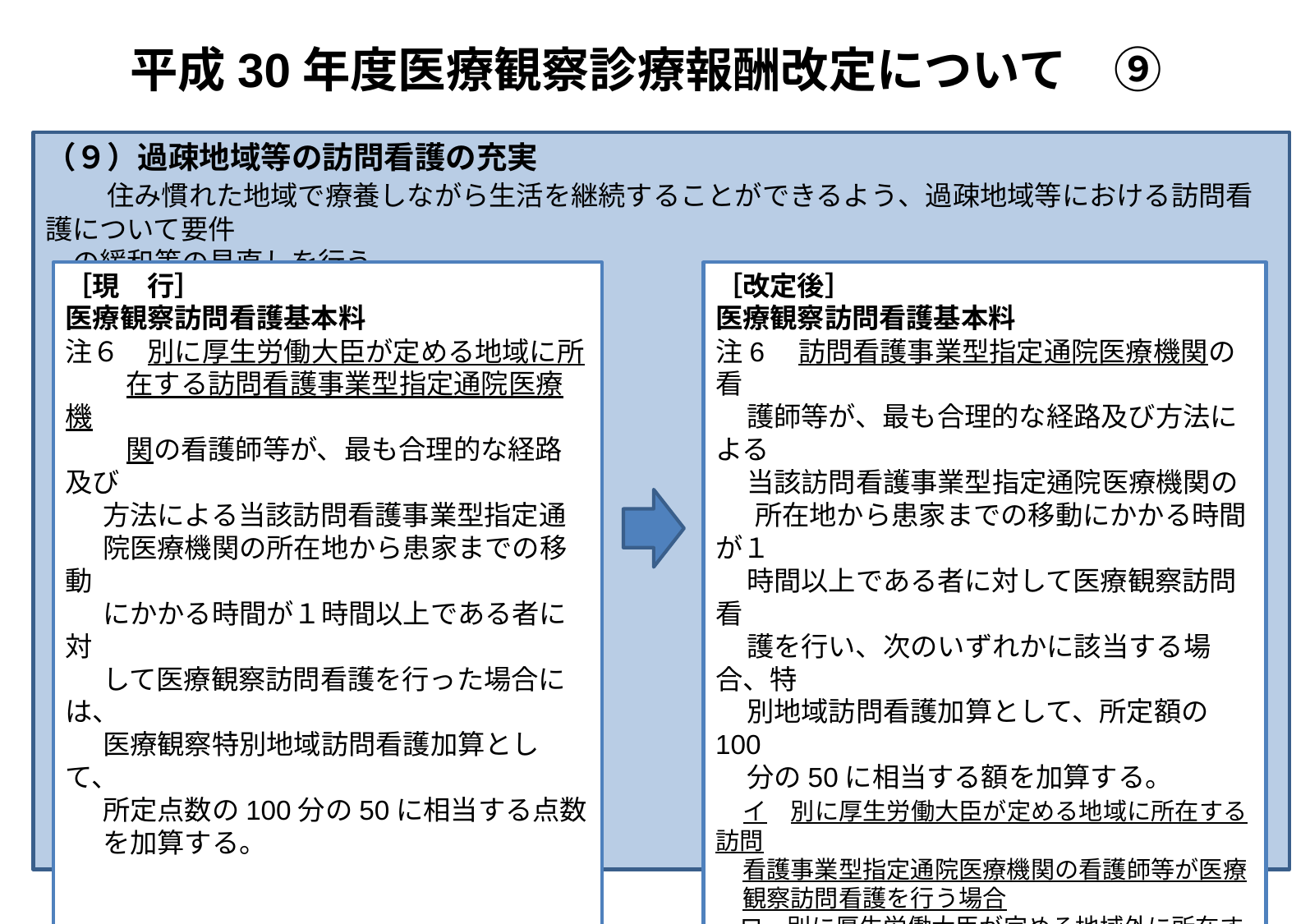

# 平成30年度医療観察診療報酬改定について　⑨
（９）過疎地域等の訪問看護の充実
　　住み慣れた地域で療養しながら生活を継続することができるよう、過疎地域等における訪問看護について要件
　の緩和等の見直しを行う。

［現　行］
医療観察訪問看護基本料
注６　別に厚生労働大臣が定める地域に所
　　 在する訪問看護事業型指定通院医療機
　　 関の看護師等が、最も合理的な経路及び
     方法による当該訪問看護事業型指定通
     院医療機関の所在地から患家までの移動
     にかかる時間が１時間以上である者に対
     して医療観察訪問看護を行った場合には、
     医療観察特別地域訪問看護加算として、
     所定点数の100分の50に相当する点数
     を加算する。

※　医療観察精神科訪問看護・指導料について同様の規定を新設する。
［改定後］
医療観察訪問看護基本料
注6　訪問看護事業型指定通院医療機関の看
    護師等が、最も合理的な経路及び方法による
    当該訪問看護事業型指定通院医療機関の
　  所在地から患家までの移動にかかる時間が１
    時間以上である者に対して医療観察訪問看
    護を行い、次のいずれかに該当する場合、特
    別地域訪問看護加算として、所定額の100
    分の50に相当する額を加算する。
　イ　別に厚生労働大臣が定める地域に所在する訪問
    看護事業型指定通院医療機関の看護師等が医療
    観察訪問看護を行う場合
　ロ　別に厚生労働大臣が定める地域外に所在する訪
　　問看護事業型指定通院医療機関の看護師等が、
　　別に厚生労働大臣が定める地域に居住する通院対
　　象者に対して精神科訪問看護・指導を行う場合

11